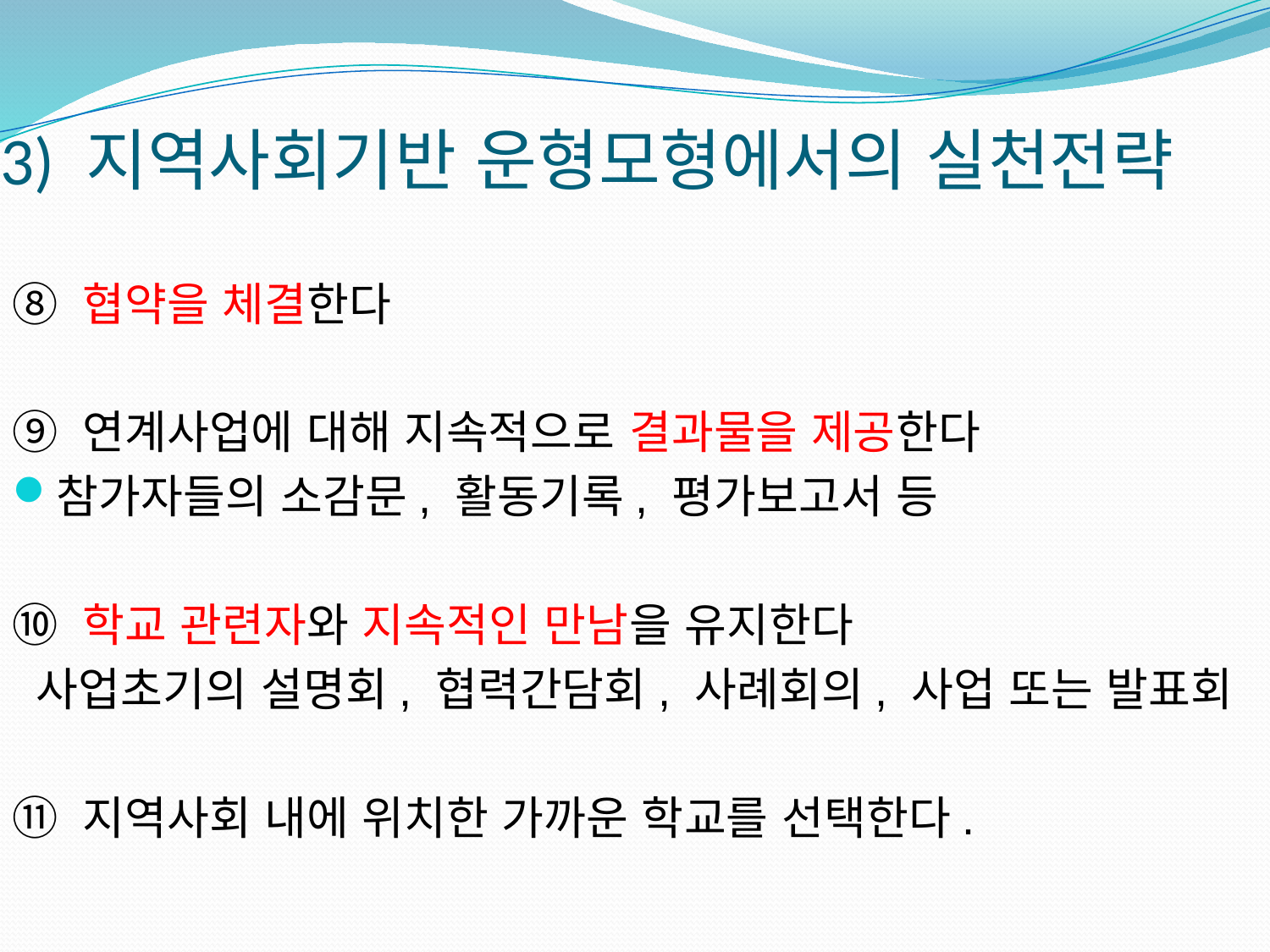

# 3) 지역사회기반 운형모형에서의 실천전략
⑧ 협약을 체결한다

⑨ 연계사업에 대해 지속적으로 결과물을 제공한다
참가자들의 소감문, 활동기록, 평가보고서 등

⑩ 학교 관련자와 지속적인 만남을 유지한다
 사업초기의 설명회, 협력간담회, 사례회의, 사업 또는 발표회

⑪ 지역사회 내에 위치한 가까운 학교를 선택한다.